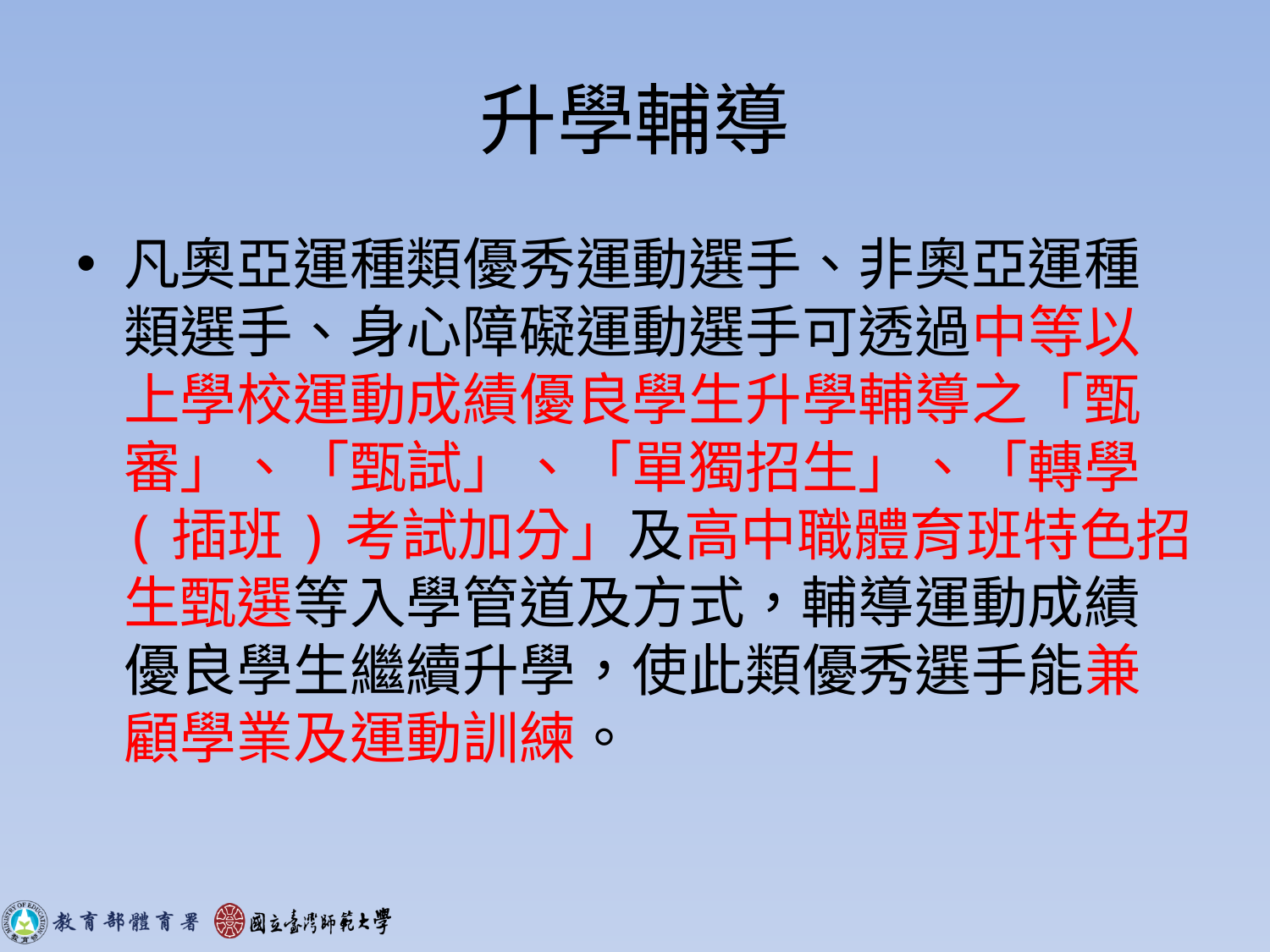

# 升學輔導
凡奧亞運種類優秀運動選手、非奧亞運種類選手、身心障礙運動選手可透過中等以上學校運動成績優良學生升學輔導之「甄審」、「甄試」、「單獨招生」、「轉學(插班)考試加分」及高中職體育班特色招生甄選等入學管道及方式，輔導運動成績優良學生繼續升學，使此類優秀選手能兼顧學業及運動訓練。